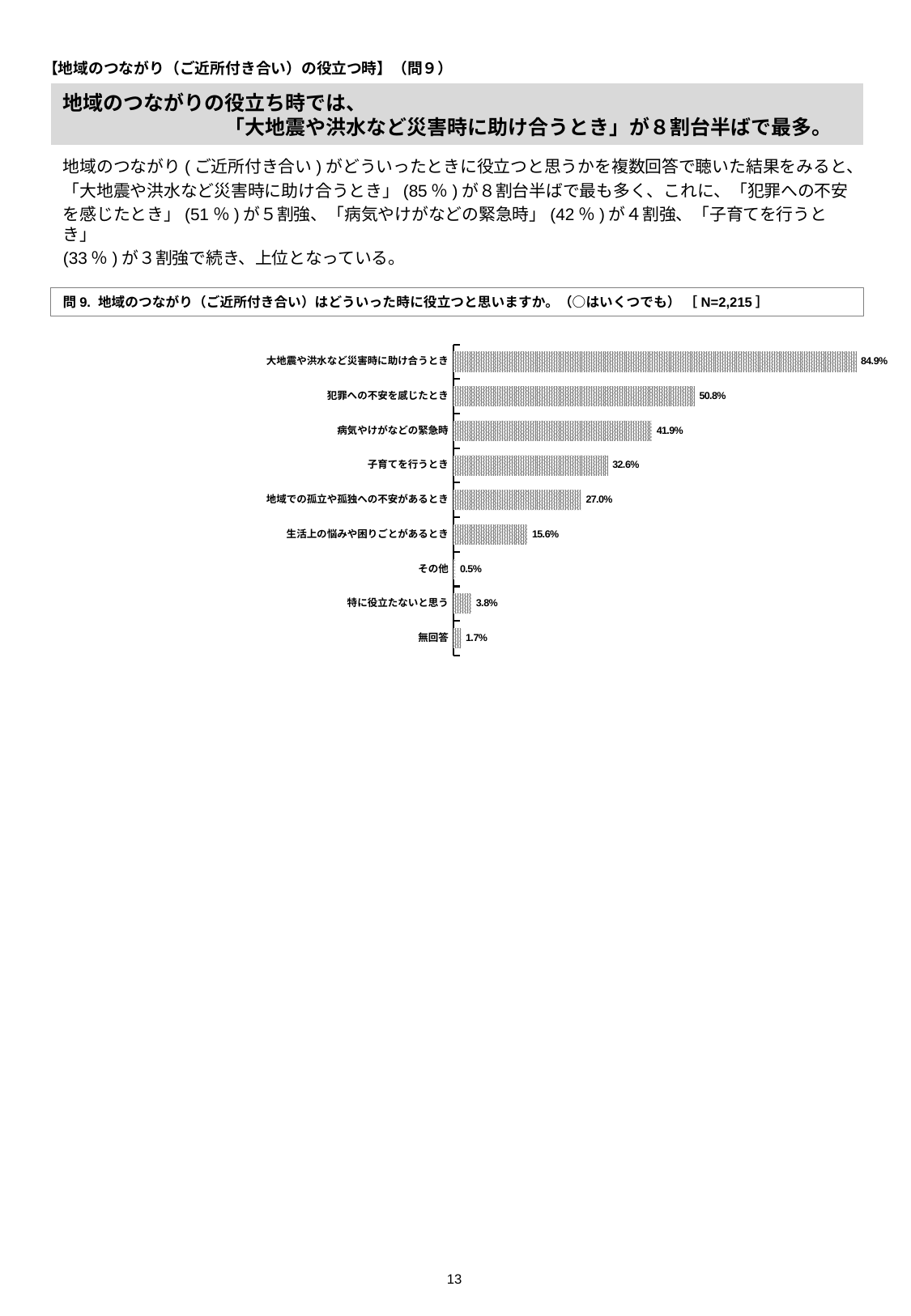

【地域のつながり（ご近所付き合い）の役立つ時】（問９）
# 地域のつながりの役立ち時では、 　　　　　　　　「大地震や洪水など災害時に助け合うとき」が８割台半ばで最多。
地域のつながり(ご近所付き合い)がどういったときに役立つと思うかを複数回答で聴いた結果をみると、
「大地震や洪水など災害時に助け合うとき」(85％)が８割台半ばで最も多く、これに、「犯罪への不安
を感じたとき」(51％)が５割強、「病気やけがなどの緊急時」(42％)が４割強、「子育てを行うとき」
(33％)が３割強で続き、上位となっている。
問9. 地域のつながり（ご近所付き合い）はどういった時に役立つと思いますか。（○はいくつでも） ［N=2,215］

### Chart

| Category |  |
|---|---|
| 大地震や洪水など災害時に助け合うとき | 0.848758465011287 |
| 犯罪への不安を感じたとき | 0.508352144469526 |
| 病気やけがなどの緊急時 | 0.418510158013544 |
| 子育てを行うとき | 0.325507900677201 |
| 地域での孤立や孤独への不安があるとき | 0.269525959367947 |
| 生活上の悩みや困りごとがあるとき | 0.156207674943567 |
| その他 | 0.00451467268623025 |
| 特に役立たないと思う | 0.0383747178329571 |
| 無回答 | 0.0167042889390519 |
13